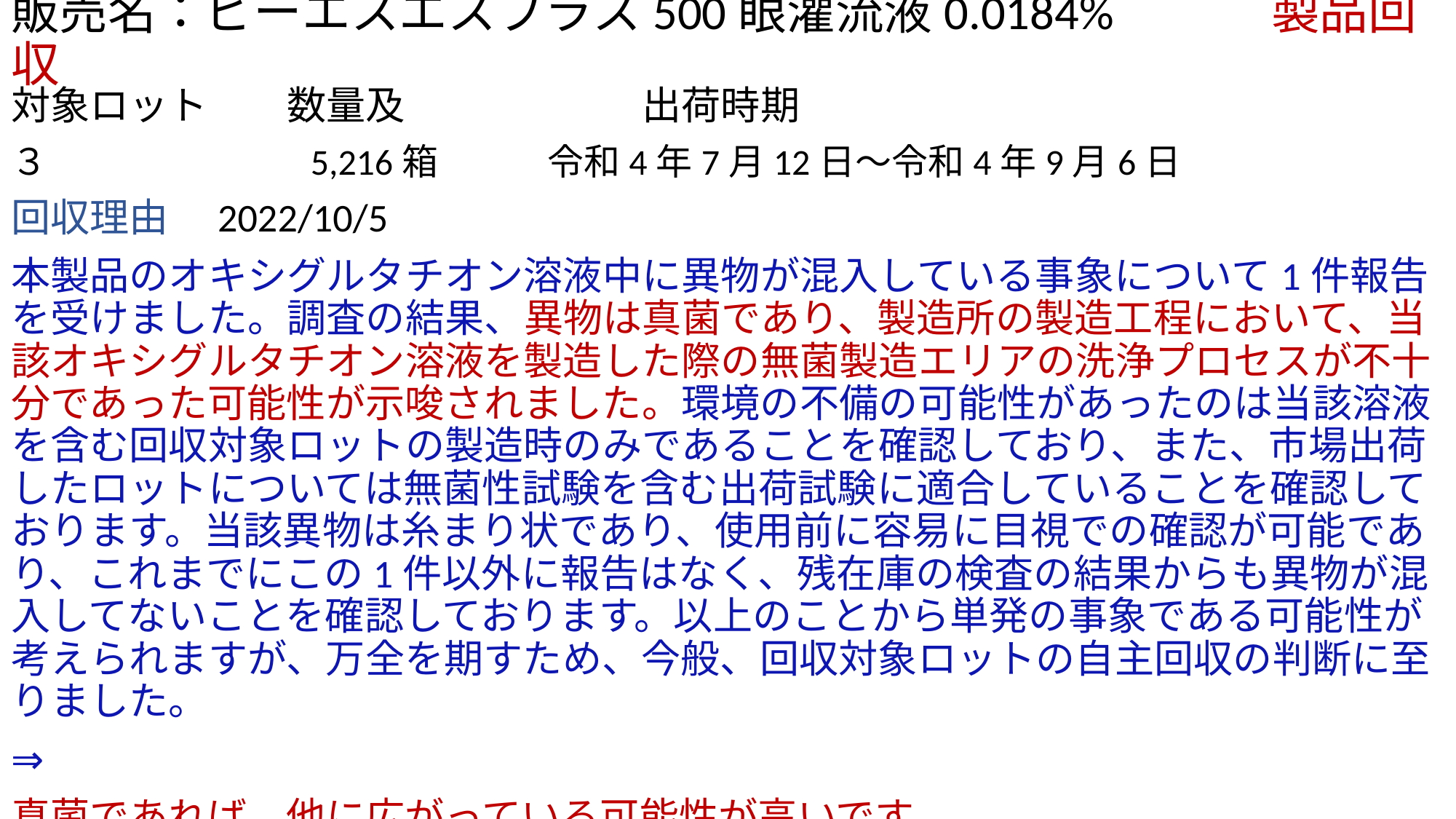

# 販売名：ビーエスエスプラス500眼灌流液0.0184%　　　製品回収
対象ロット　　数量及　　　　　　出荷時期
３　　　　　　　5,216箱　　　令和4年7月12日～令和4年9月6日
回収理由　2022/10/5
本製品のオキシグルタチオン溶液中に異物が混入している事象について1件報告を受けました。調査の結果、異物は真菌であり、製造所の製造工程において、当該オキシグルタチオン溶液を製造した際の無菌製造エリアの洗浄プロセスが不十分であった可能性が示唆されました。環境の不備の可能性があったのは当該溶液を含む回収対象ロットの製造時のみであることを確認しており、また、市場出荷したロットについては無菌性試験を含む出荷試験に適合していることを確認しております。当該異物は糸まり状であり、使用前に容易に目視での確認が可能であり、これまでにこの1件以外に報告はなく、残在庫の検査の結果からも異物が混入してないことを確認しております。以上のことから単発の事象である可能性が考えられますが、万全を期すため、今般、回収対象ロットの自主回収の判断に至りました。
⇒
真菌であれば、他に広がっている可能性が高いです。